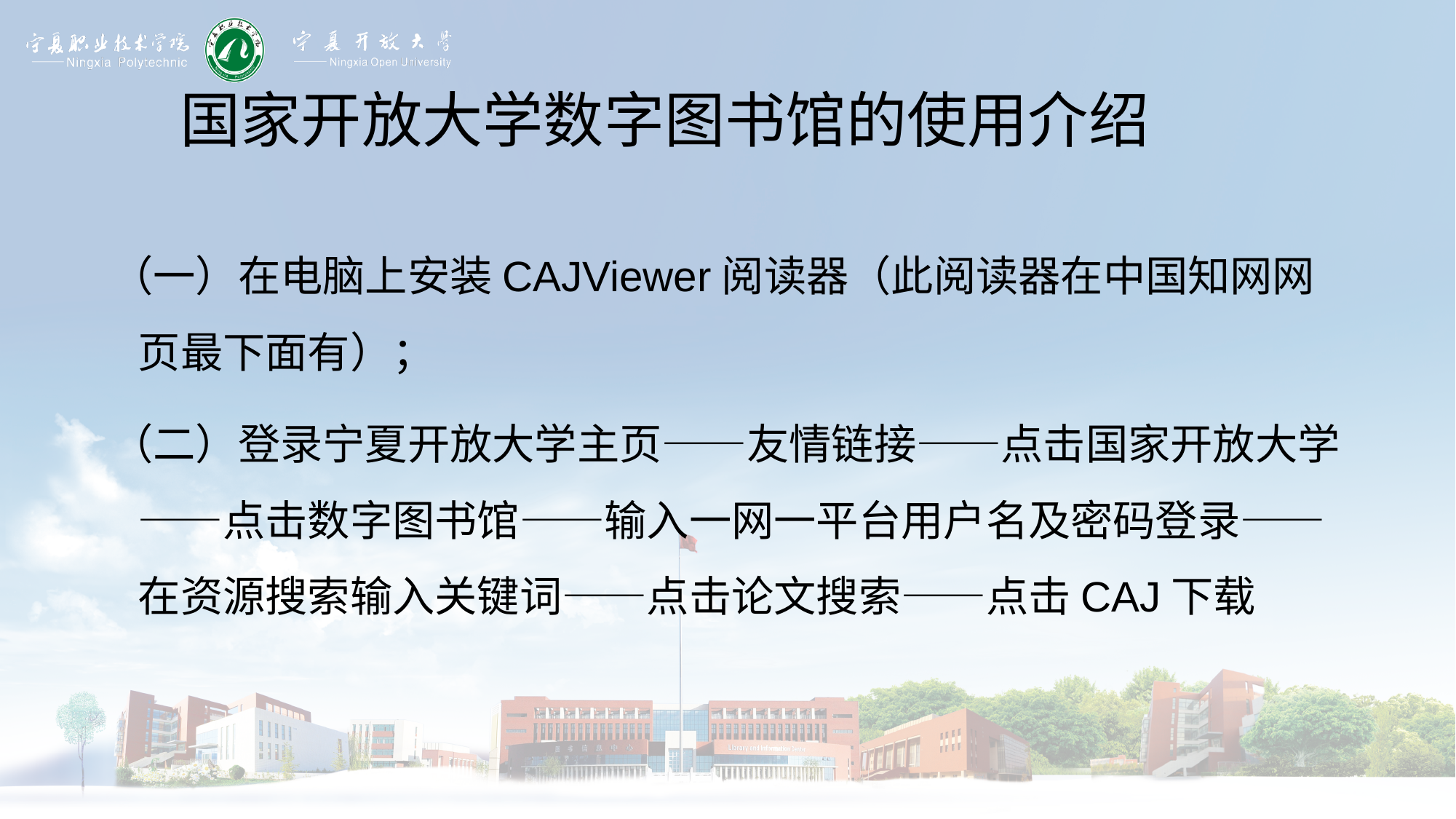

# 国家开放大学数字图书馆的使用介绍
（一）在电脑上安装CAJViewer阅读器（此阅读器在中国知网网页最下面有）；
（二）登录宁夏开放大学主页——友情链接——点击国家开放大学——点击数字图书馆——输入一网一平台用户名及密码登录——在资源搜索输入关键词——点击论文搜索——点击CAJ下载